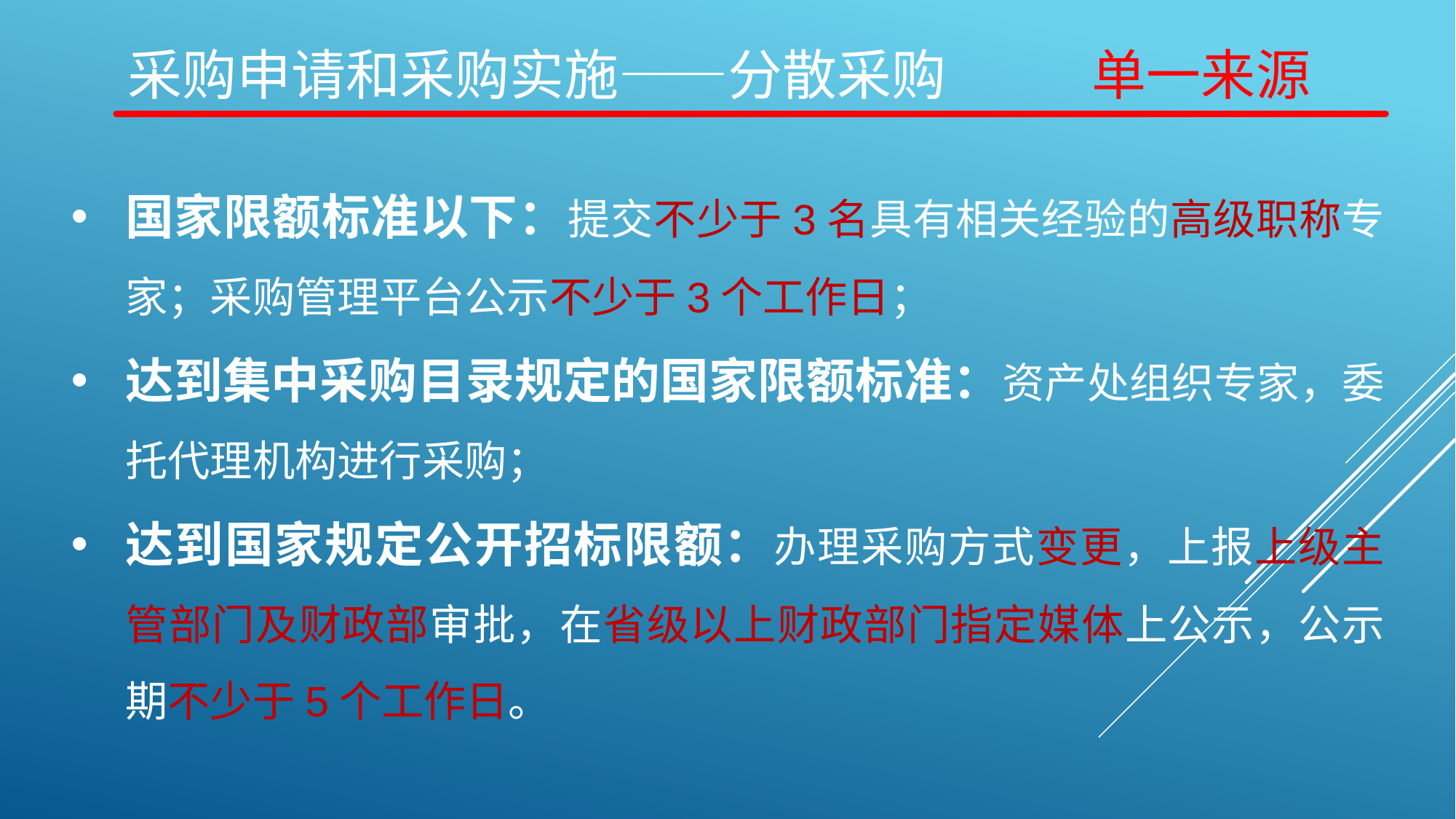

# 采购申请和采购实施——分散采购            单一来源
国家限额标准以下：提交不少于3名具有相关经验的高级职称专家；采购管理平台公示不少于3个工作日；
达到集中采购目录规定的国家限额标准：资产处组织专家，委托代理机构进行采购；
达到国家规定公开招标限额：办理采购方式变更，上报上级主管部门及财政部审批，在省级以上财政部门指定媒体上公示，公示期不少于5个工作日。